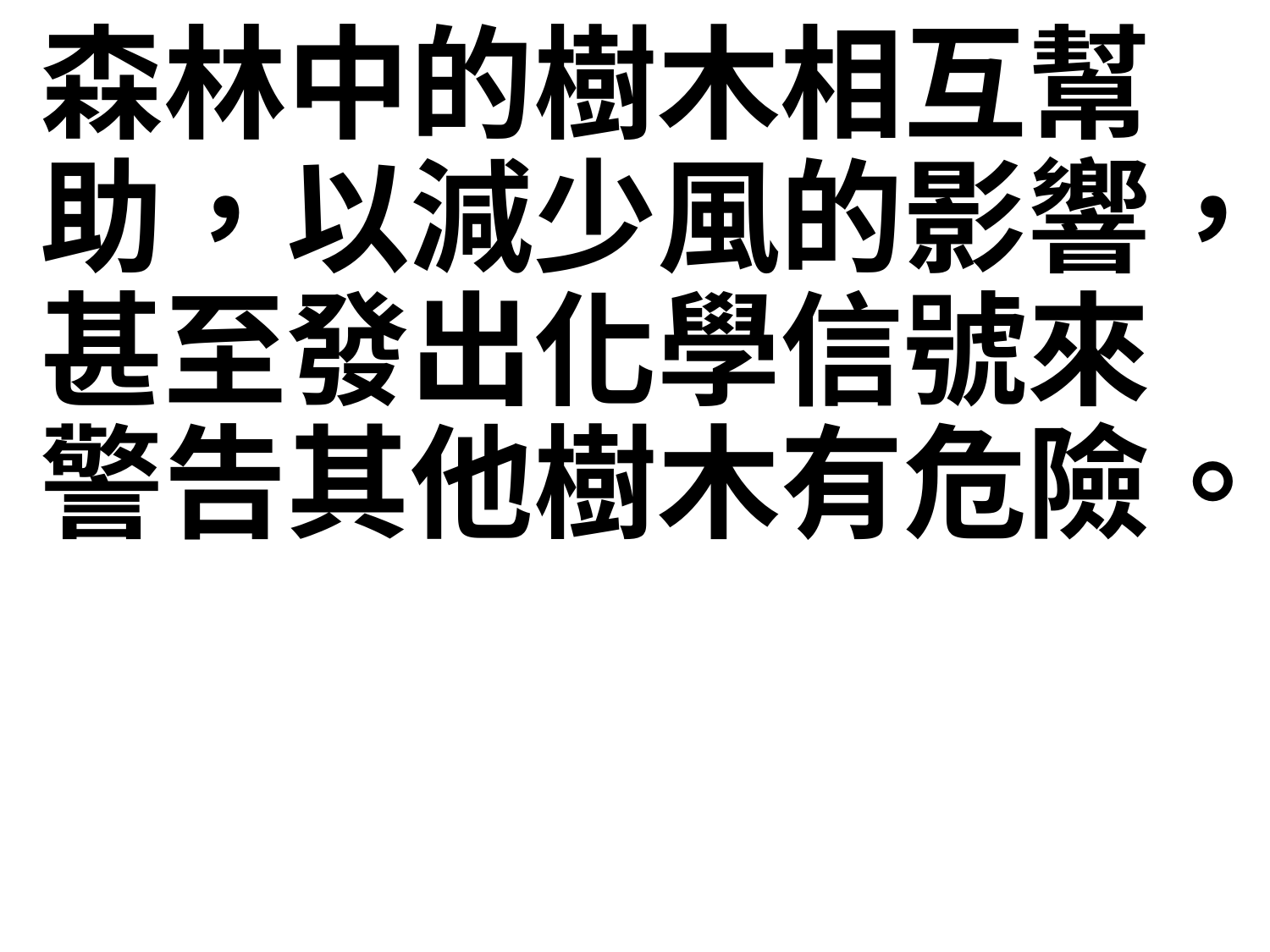

森林中的樹木相互幫助，以減少風的影響，甚至發出化學信號來警告其他樹木有危險。